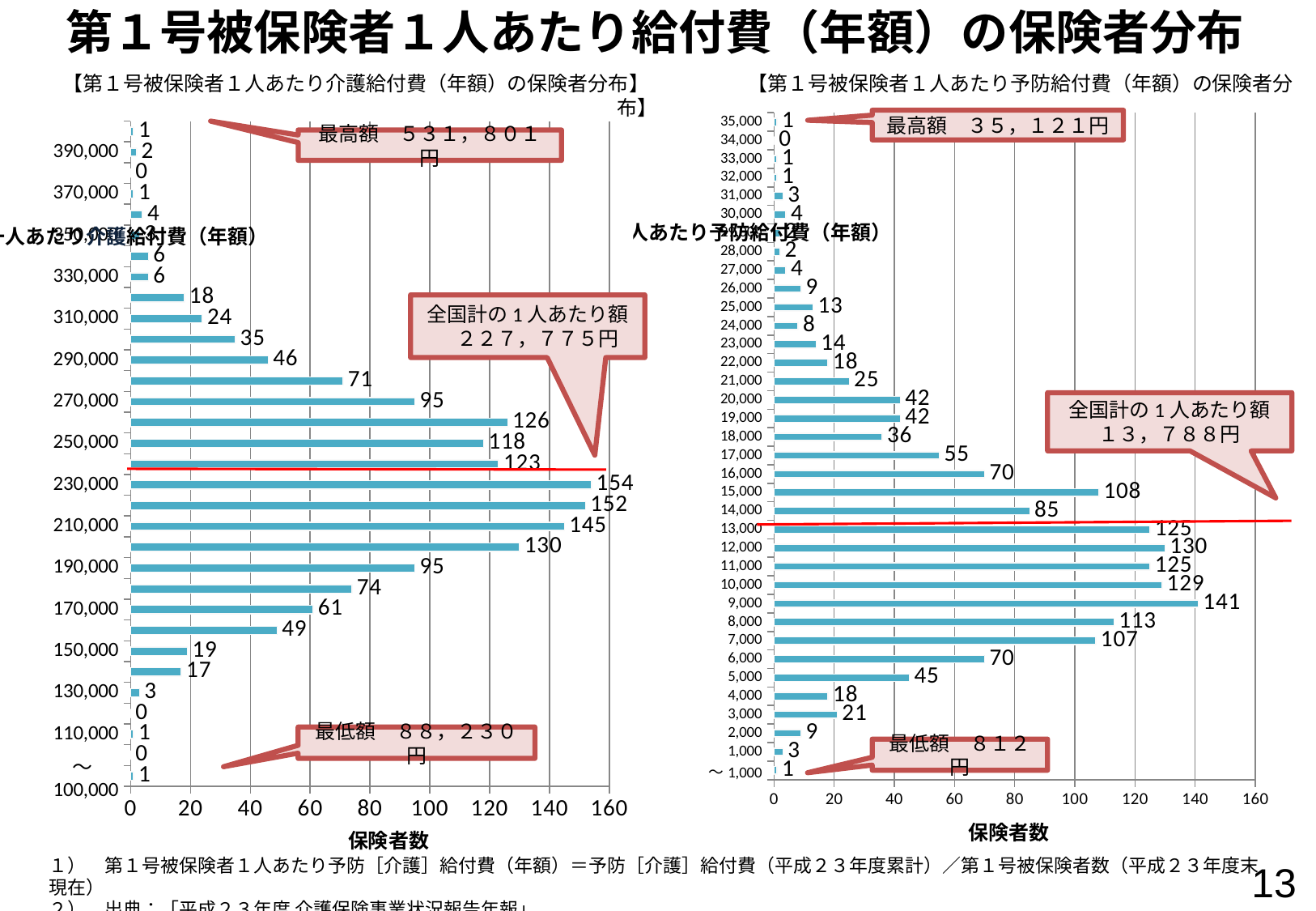

第１号被保険者１人あたり給付費（年額）の保険者分布
　　【第１号被保険者１人あたり介護給付費（年額）の保険者分布】                      【第１号被保険者１人あたり予防給付費（年額）の保険者分布】

### Chart

| Category |  |
|---|---|
| ～1,000 | 1.0 |
| 1,000 | 3.0 |
| 2,000 | 9.0 |
| 3,000 | 21.0 |
| 4,000 | 18.0 |
| 5,000 | 45.0 |
| 6,000 | 70.0 |
| 7,000 | 107.0 |
| 8,000 | 113.0 |
| 9,000 | 141.0 |
| 10,000 | 129.0 |
| 11,000 | 125.0 |
| 12,000 | 130.0 |
| 13,000 | 125.0 |
| 14,000 | 85.0 |
| 15,000 | 108.0 |
| 16,000 | 70.0 |
| 17,000 | 55.0 |
| 18,000 | 36.0 |
| 19,000 | 42.0 |
| 20,000 | 42.0 |
| 21,000 | 25.0 |
| 22,000 | 18.0 |
| 23,000 | 14.0 |
| 24,000 | 8.0 |
| 25,000 | 13.0 |
| 26,000 | 9.0 |
| 27,000 | 4.0 |
| 28,000 | 2.0 |
| 29,000 | 2.0 |
| 30,000 | 4.0 |
| 31,000 | 3.0 |
| 32,000 | 1.0 |
| 33,000 | 1.0 |
| 34,000 | 0.0 |
| 35,000 | 1.0 |
最高額　３５，１２１円
第一号被保険者一人あたり予防給付費（年額）
全国計の1人あたり額
１３，７８８円
最低額　８１２円
保険者数

### Chart

| Category |  |
|---|---|
| ～100,000 | 1.0 |
| 100,000 | 0.0 |
| 110,000 | 1.0 |
| 120,000 | 0.0 |
| 130,000 | 3.0 |
| 140,000 | 17.0 |
| 150,000 | 19.0 |
| 160,000 | 49.0 |
| 170,000 | 61.0 |
| 180,000 | 74.0 |
| 190,000 | 95.0 |
| 200,000 | 130.0 |
| 210,000 | 145.0 |
| 220,000 | 152.0 |
| 230,000 | 154.0 |
| 240,000 | 123.0 |
| 250,000 | 118.0 |
| 260,000 | 126.0 |
| 270,000 | 95.0 |
| 280,000 | 71.0 |
| 290,000 | 46.0 |
| 300,000 | 35.0 |
| 310,000 | 24.0 |
| 320,000 | 18.0 |
| 330,000 | 6.0 |
| 340,000 | 6.0 |
| 350,000 | 3.0 |
| 360,000 | 4.0 |
| 370,000 | 1.0 |
| 380,000 | 0.0 |
| 390,000 | 2.0 |
| 400,000～ | 1.0 |
最高額　５３１，８０１円
第一号被保険者一人あたり介護給付費（年額）
全国計の1人あたり額
　２２７，７７５円
最低額　８８，２３０円
保険者数
１）　第１号被保険者１人あたり予防［介護］給付費（年額）＝予防［介護］給付費（平成２３年度累計）／第１号被保険者数（平成２３年度末現在）
２）　出典：「平成２３年度 介護保険事業状況報告年報」
13